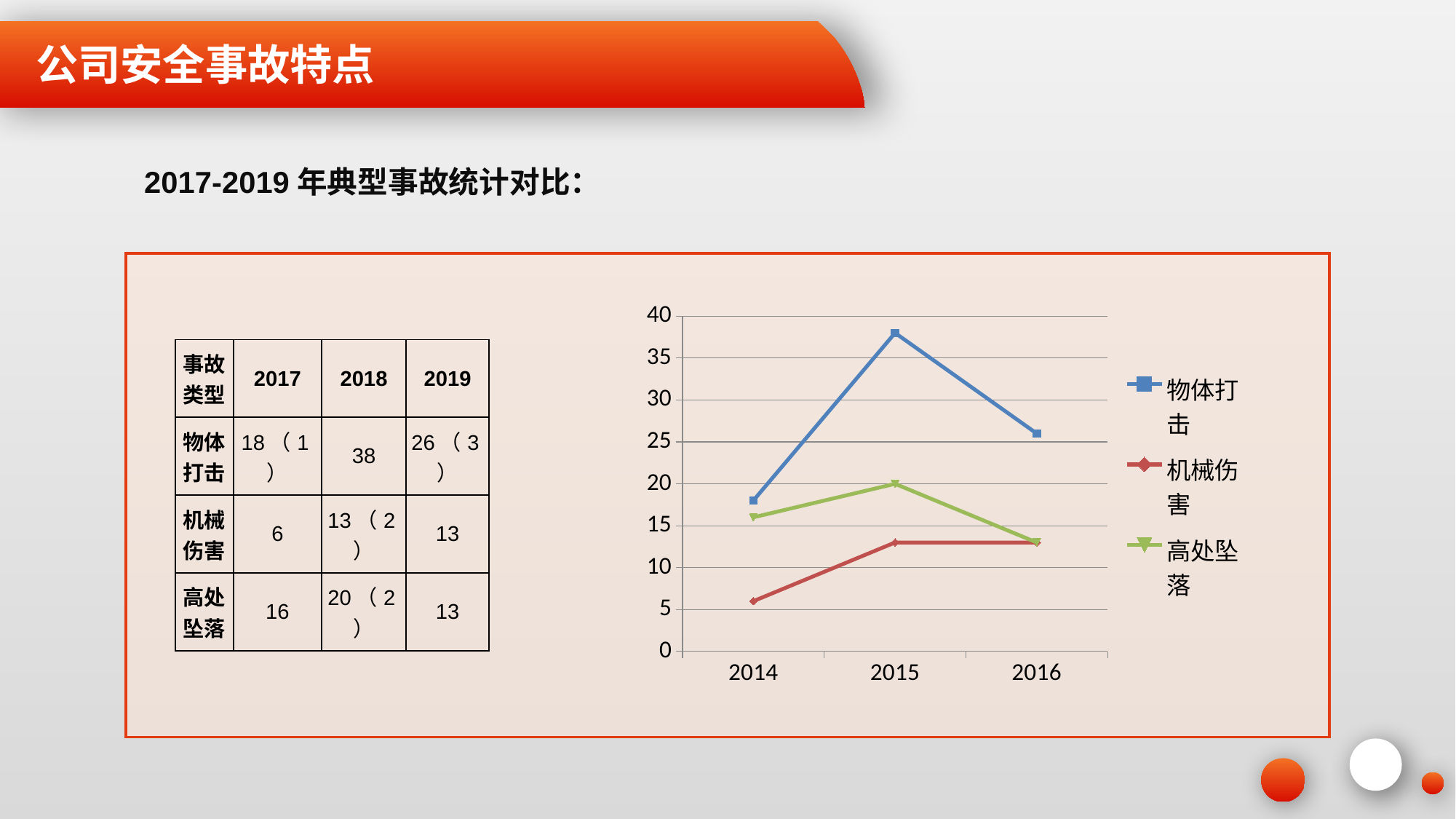

公司安全事故特点
2017-2019年典型事故统计对比：

### Chart

| Category | 物体打击 | 机械伤害 | 高处坠落 |
|---|---|---|---|
| 2014 | 18.0 | 6.0 | 16.0 |
| 2015 | 38.0 | 13.0 | 20.0 |
| 2016 | 26.0 | 13.0 | 13.0 |
| 事故类型 | 2017 | 2018 | 2019 |
| --- | --- | --- | --- |
| 物体打击 | 18（1） | 38 | 26（3） |
| 机械伤害 | 6 | 13（2） | 13 |
| 高处坠落 | 16 | 20（2） | 13 |